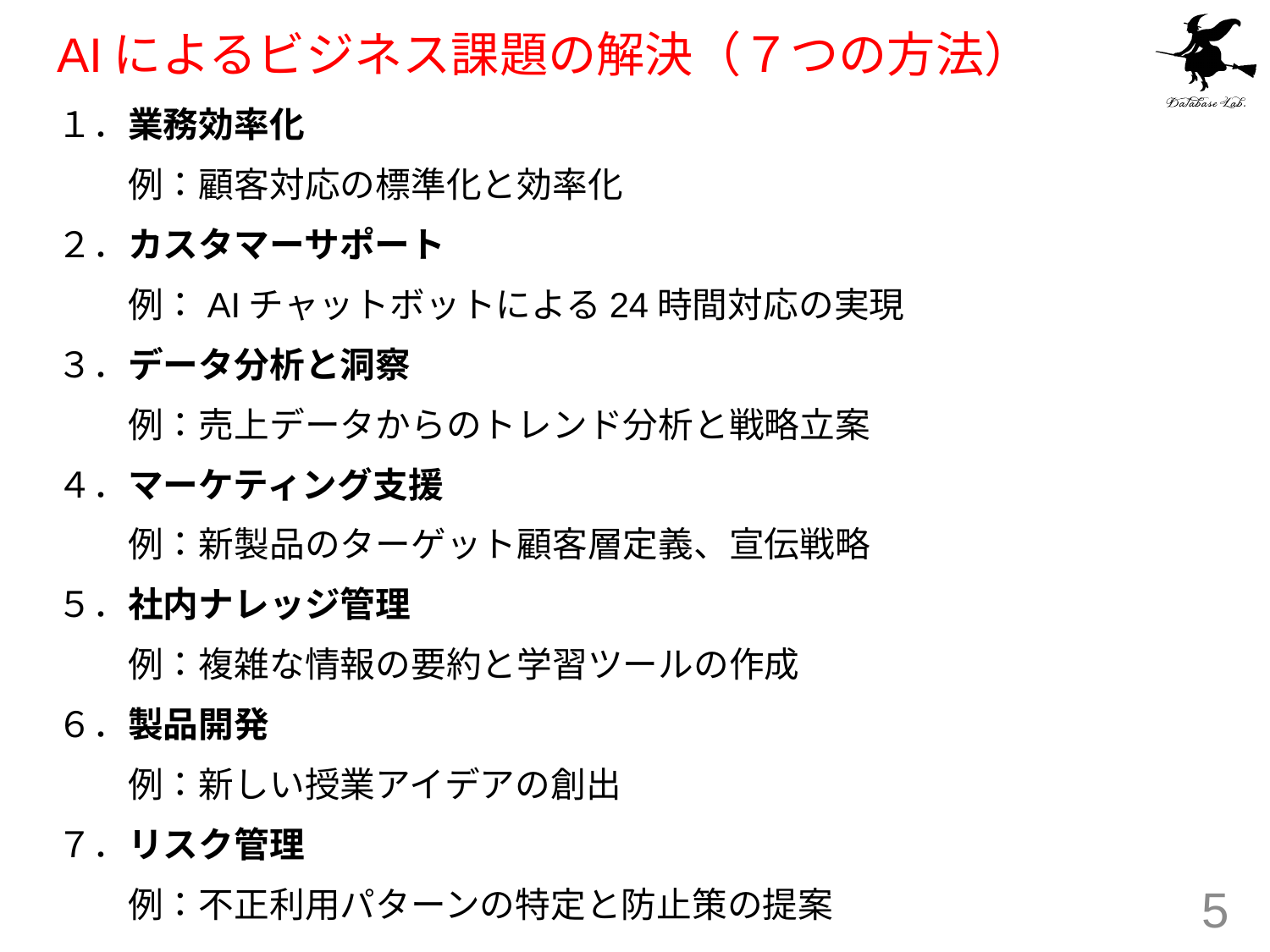

# AIによるビジネス課題の解決（７つの方法）
１．業務効率化
　　例：顧客対応の標準化と効率化
２．カスタマーサポート
　　例：AIチャットボットによる24時間対応の実現
３．データ分析と洞察
　　例：売上データからのトレンド分析と戦略立案
４．マーケティング支援
　　例：新製品のターゲット顧客層定義、宣伝戦略
５．社内ナレッジ管理
　　例：複雑な情報の要約と学習ツールの作成
６．製品開発
　　例：新しい授業アイデアの創出
７．リスク管理
　　例：不正利用パターンの特定と防止策の提案

5